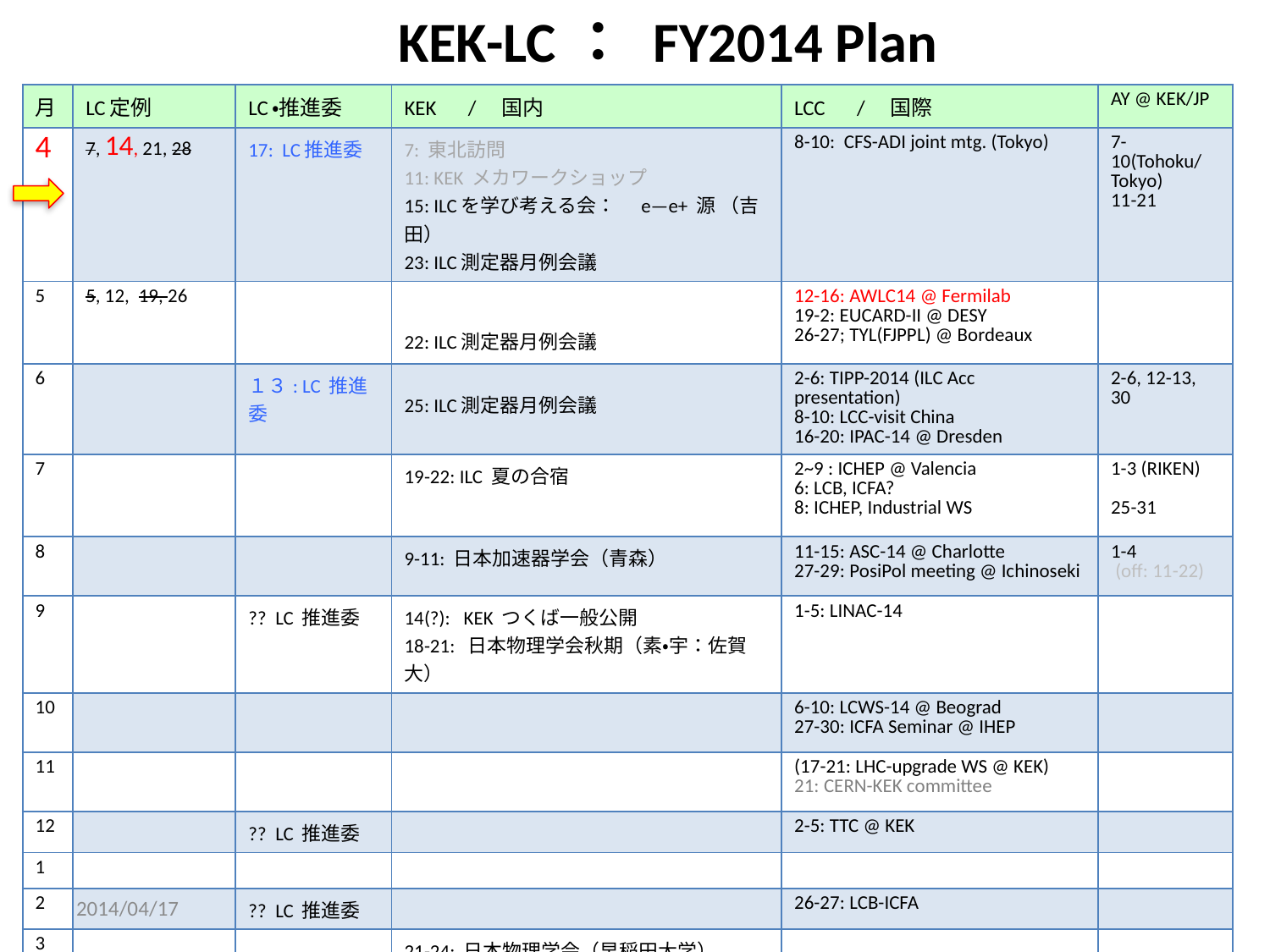

# KEK-LC： FY2014 Plan
| 月 | LC定例 | LC・推進委 | KEK　/　国内 | LCC　/　国際 | AY @ KEK/JP |
| --- | --- | --- | --- | --- | --- |
| 4 | 7, 14, 21, 28 | 17: LC推進委 | 7: 東北訪問 11: KEK メカワークショップ 15: ILCを学び考える会：　e—e+ 源 （吉田） 23: ILC測定器月例会議 | 8-10: CFS-ADI joint mtg. (Tokyo) | 7-10(Tohoku/Tokyo) 11-21 |
| 5 | 5, 12, 19, 26 |  | 22: ILC測定器月例会議 | 12-16: AWLC14 @ Fermilab 19-2: EUCARD-II @ DESY 26-27; TYL(FJPPL) @ Bordeaux |  |
| 6 |  | １３: LC 推進委 | 25: ILC測定器月例会議 | 2-6: TIPP-2014 (ILC Acc presentation) 8-10: LCC-visit China 16-20: IPAC-14 @ Dresden | 2-6, 12-13, 30 |
| 7 |  |  | 19-22: ILC 夏の合宿 | 2~9 : ICHEP @ Valencia 6: LCB, ICFA? 8: ICHEP, Industrial WS | 1-3 (RIKEN) 25-31 |
| 8 |  |  | 9-11: 日本加速器学会（青森） | 11-15: ASC-14 @ Charlotte 27-29: PosiPol meeting @ Ichinoseki | 1-4 (off: 11-22) |
| 9 |  | ?? LC 推進委 | 14(?): KEK つくば一般公開 18-21: 日本物理学会秋期（素・宇：佐賀大） | 1-5: LINAC-14 |  |
| 10 |  |  |  | 6-10: LCWS-14 @ Beograd 27-30: ICFA Seminar @ IHEP |  |
| 11 |  |  |  | (17-21: LHC-upgrade WS @ KEK) 21: CERN-KEK committee |  |
| 12 |  | ?? LC 推進委 |  | 2-5: TTC @ KEK |  |
| 1 |  |  |  |  |  |
| 2 |  | ?? LC 推進委 |  | 26-27: LCB-ICFA |  |
| 3 |  |  | 21-24: 日本物理学会（早稲田大学） |  |  |

2014/04/17